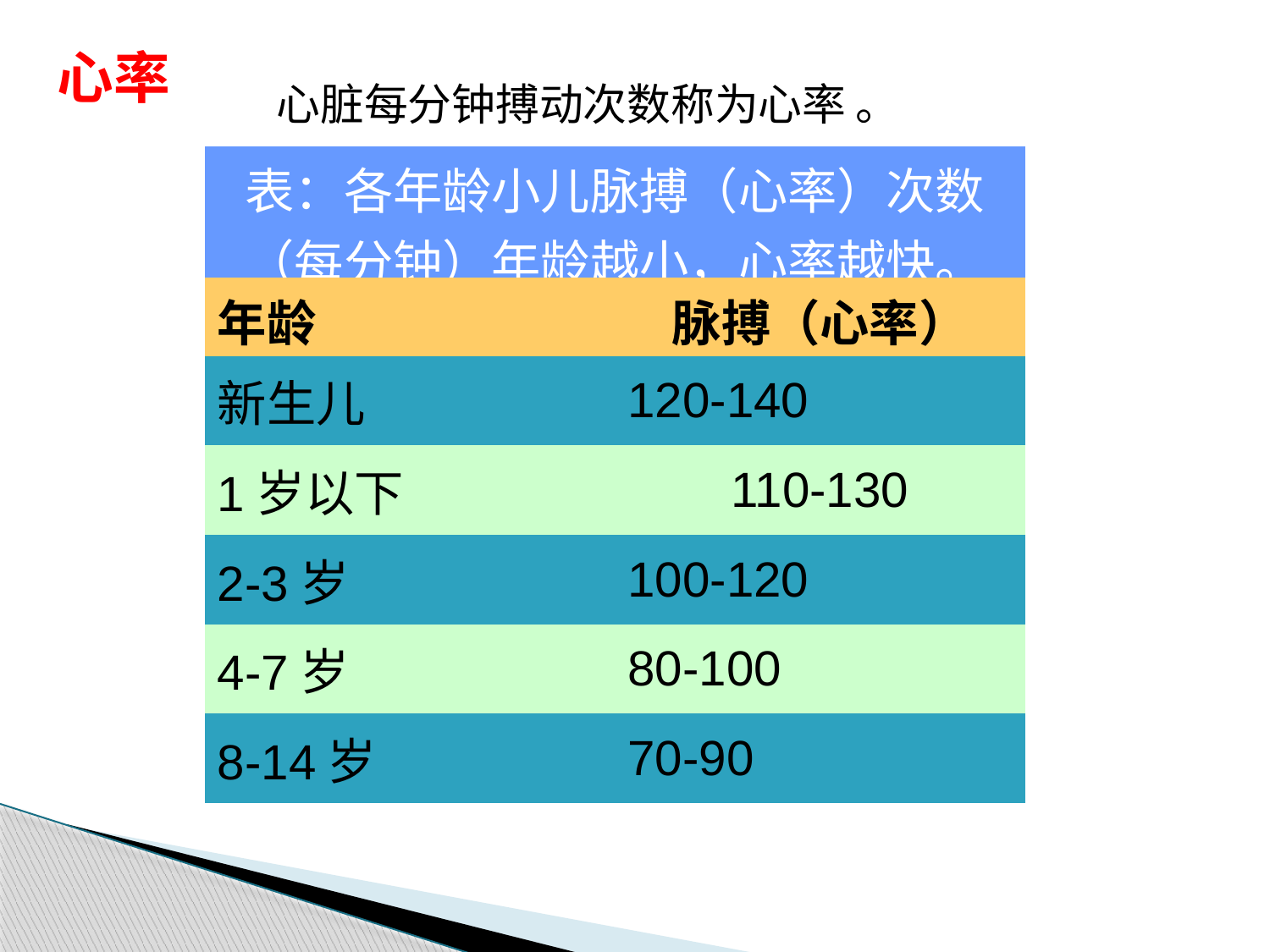

心率
 心脏每分钟搏动次数称为心率 。
| 表：各年龄小儿脉搏（心率）次数（每分钟）年龄越小，心率越快。 |  |
| --- | --- |
| 年龄 | 脉搏（心率） |
| 新生儿 | 120-140 |
| 1岁以下 | 110-130 |
| 2-3岁 | 100-120 |
| 4-7岁 | 80-100 |
| 8-14岁 | 70-90 |